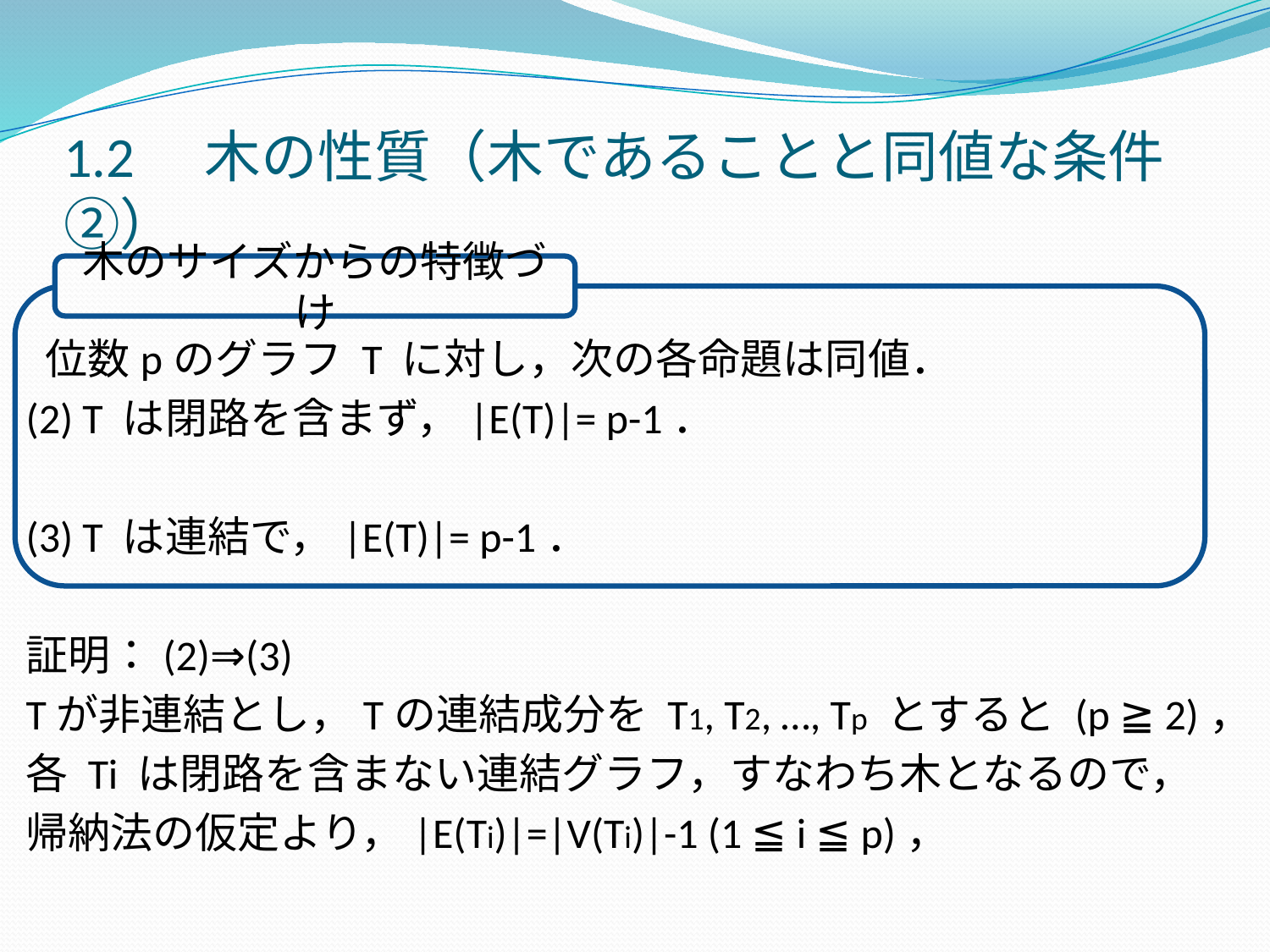

# 1.2　木の性質（木であることと同値な条件②）
木のサイズからの特徴づけ

 位数pのグラフ T に対し，次の各命題は同値．
(2) T は閉路を含まず，|E(T)|= p-1．

(3) T は連結で，|E(T)|= p-1．

証明：(2)⇒(3)
Tが非連結とし，Tの連結成分を T1, T2, …, Tp とすると (p ≧ 2)，
各 Ti は閉路を含まない連結グラフ，すなわち木となるので，
帰納法の仮定より，|E(Ti)|=|V(Ti)|-1 (1 ≦ i ≦ p)，